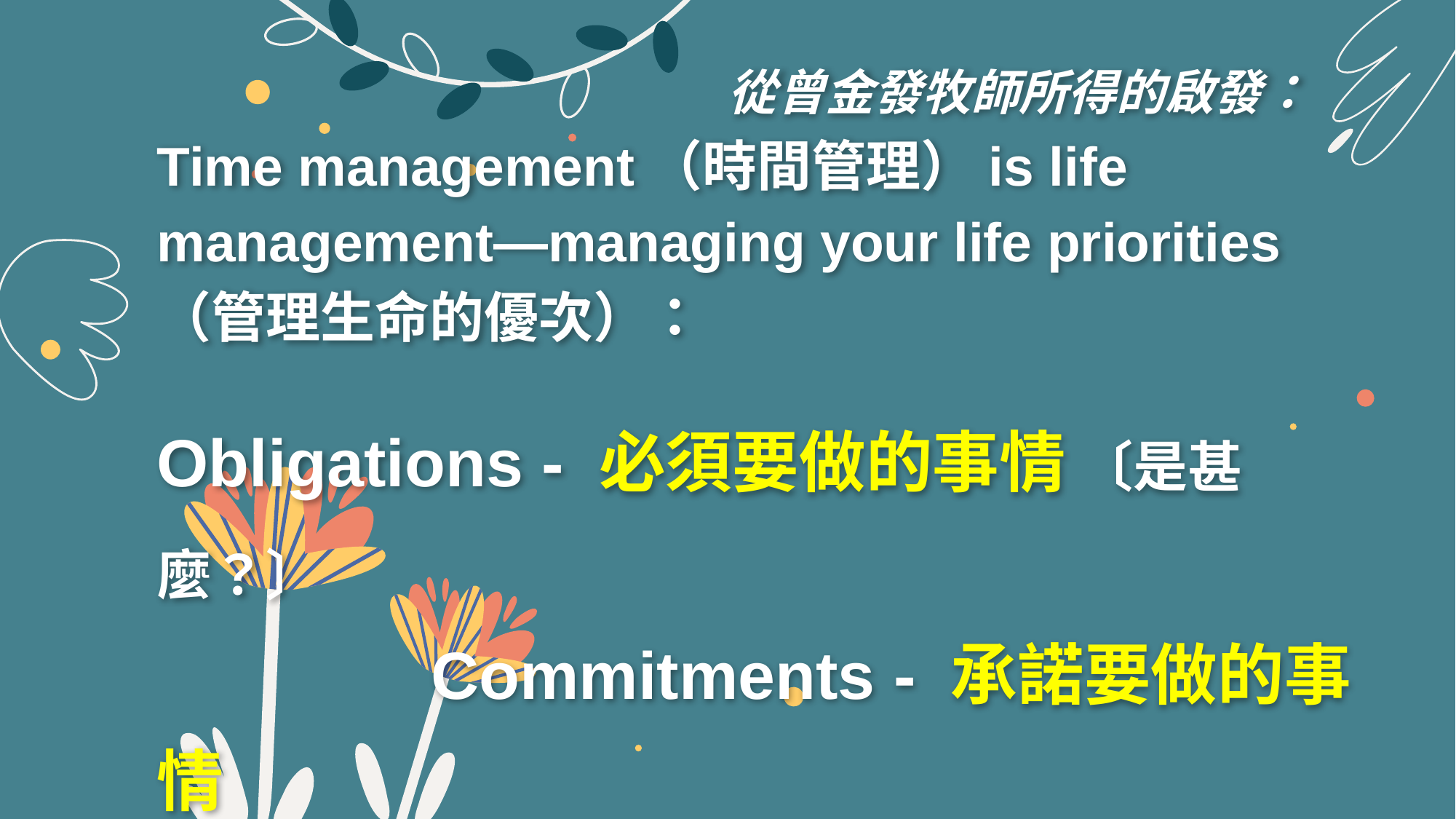

從曾金發牧師所得的啟發：
Time management（時間管理）is life management—managing your life priorities（管理生命的優次）：

Obligations - 必須要做的事情 〔是甚麼？〕
		   Commitments - 承諾要做的事情